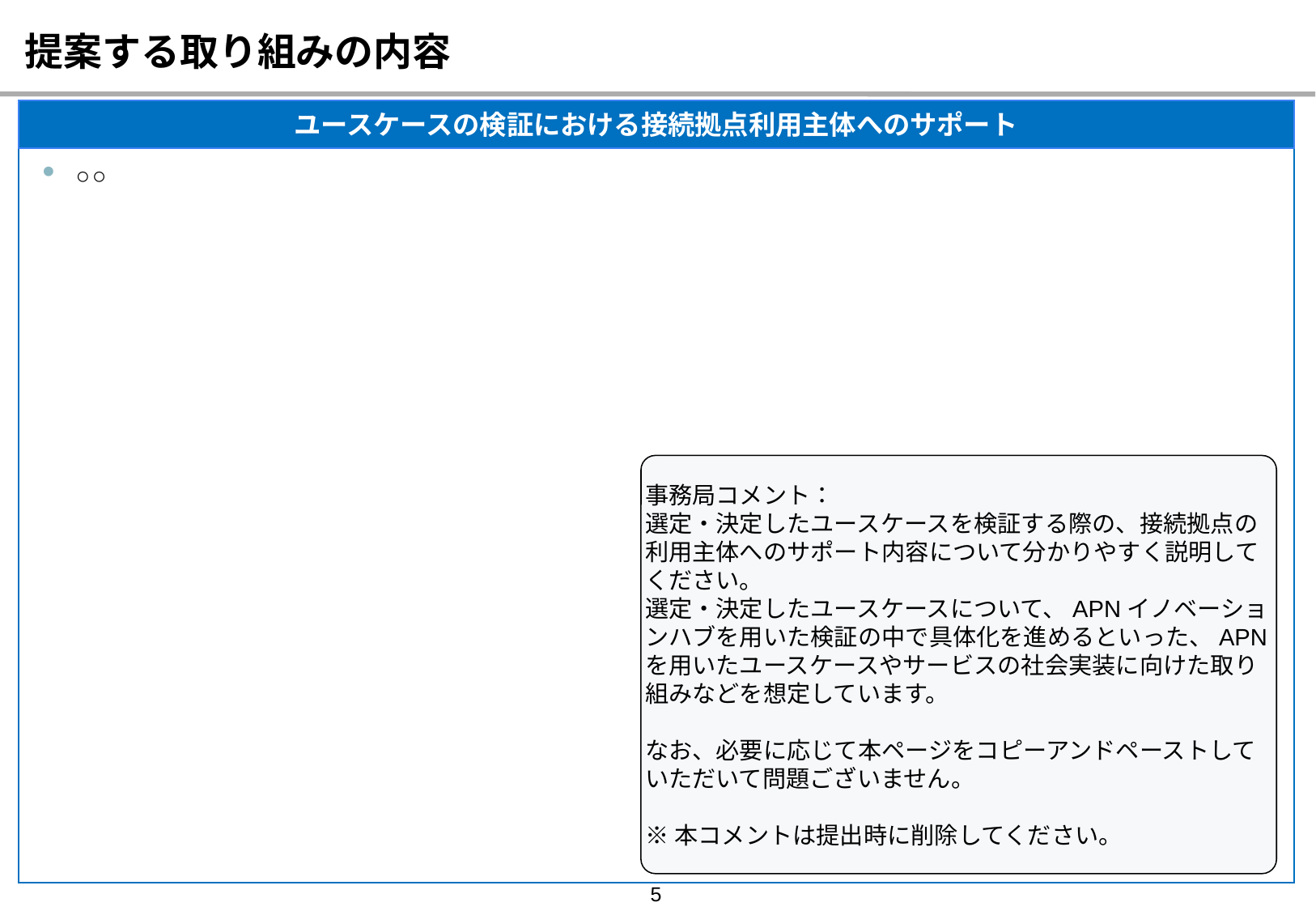

# 提案する取り組みの内容
ユースケースの検証における接続拠点利用主体へのサポート
○○
事務局コメント：
選定・決定したユースケースを検証する際の、接続拠点の利用主体へのサポート内容について分かりやすく説明してください。
選定・決定したユースケースについて、APNイノベーションハブを用いた検証の中で具体化を進めるといった、APNを用いたユースケースやサービスの社会実装に向けた取り組みなどを想定しています。

なお、必要に応じて本ページをコピーアンドペーストしていただいて問題ございません。

※本コメントは提出時に削除してください。